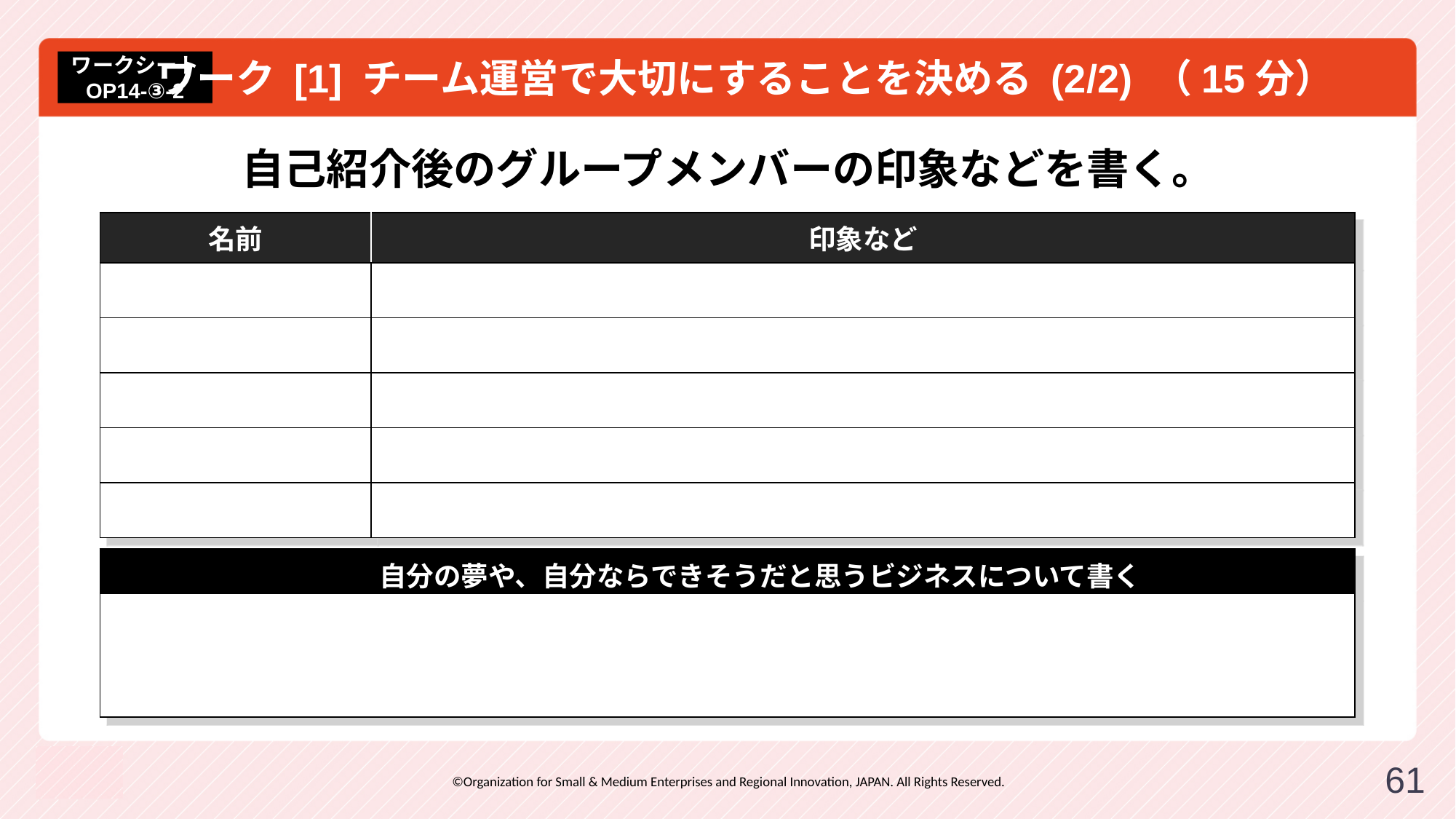

# ワーク [1] チーム運営で大切にすることを決める (2/2) （15分）
ワークシート
OP14-③-2
自己紹介後のグループメンバーの印象などを書く。
| 名前 | 印象など |
| --- | --- |
|  |  |
|  |  |
|  |  |
|  |  |
|  |  |
|  | 自分の夢や、自分ならできそうだと思うビジネスについて書く |
| --- | --- |
|  |  |